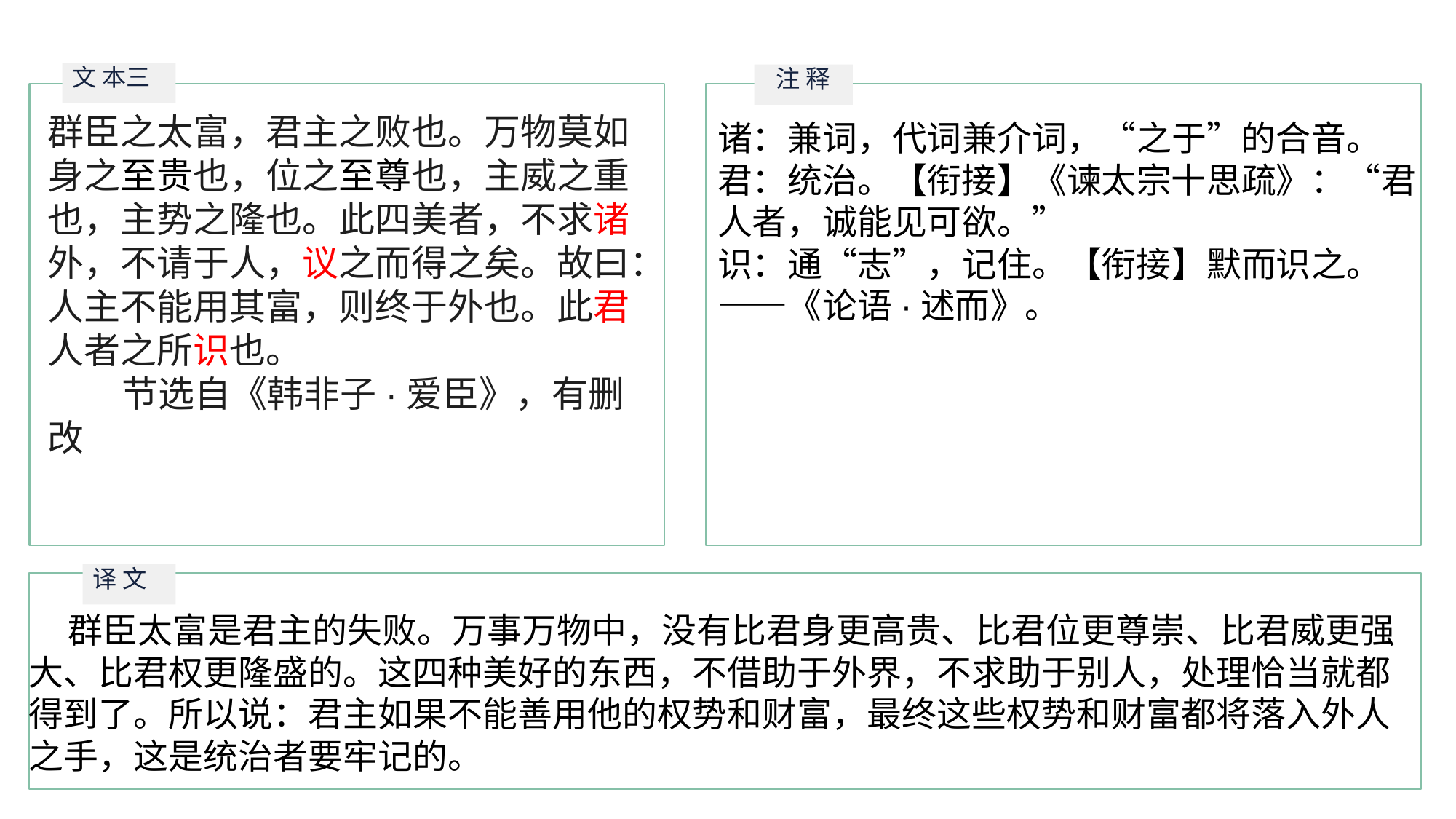

文 本三

注 释

诸：兼词，代词兼介词，“之于”的合音。
君：统治。【衔接】《谏太宗十思疏》：“君人者，诚能见可欲。”
识：通“志”，记住。【衔接】默而识之。——《论语·述而》。

群臣之太富，君主之败也。万物莫如身之至贵也，位之至尊也，主威之重也，主势之隆也。此四美者，不求诸外，不请于人，议之而得之矣。故曰：人主不能用其富，则终于外也。此君人者之所识也。
        节选自《韩非子·爱臣》，有删改
译 文

    群臣太富是君主的失败。万事万物中，没有比君身更高贵、比君位更尊崇、比君威更强大、比君权更隆盛的。这四种美好的东西，不借助于外界，不求助于别人，处理恰当就都得到了。所以说：君主如果不能善用他的权势和财富，最终这些权势和财富都将落入外人之手，这是统治者要牢记的。